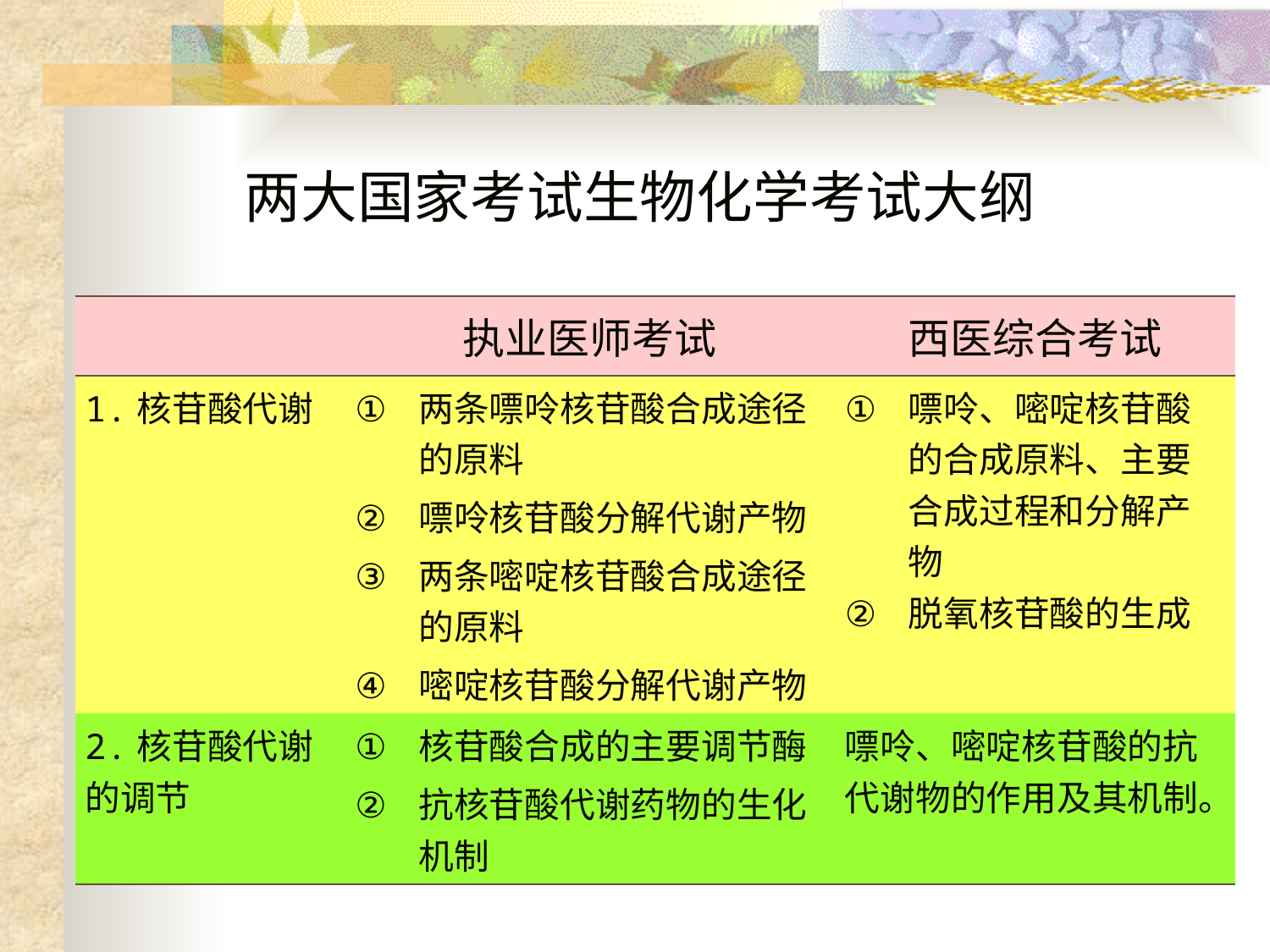

两大国家考试生物化学考试大纲
|  | 执业医师考试 | 西医综合考试 |
| --- | --- | --- |
| 1.核苷酸代谢 | 两条嘌呤核苷酸合成途径的原料 嘌呤核苷酸分解代谢产物 两条嘧啶核苷酸合成途径的原料 嘧啶核苷酸分解代谢产物 | 嘌呤、嘧啶核苷酸的合成原料、主要合成过程和分解产物 脱氧核苷酸的生成 |
| 2.核苷酸代谢的调节 | 核苷酸合成的主要调节酶 抗核苷酸代谢药物的生化机制 | 嘌呤、嘧啶核苷酸的抗代谢物的作用及其机制。 |